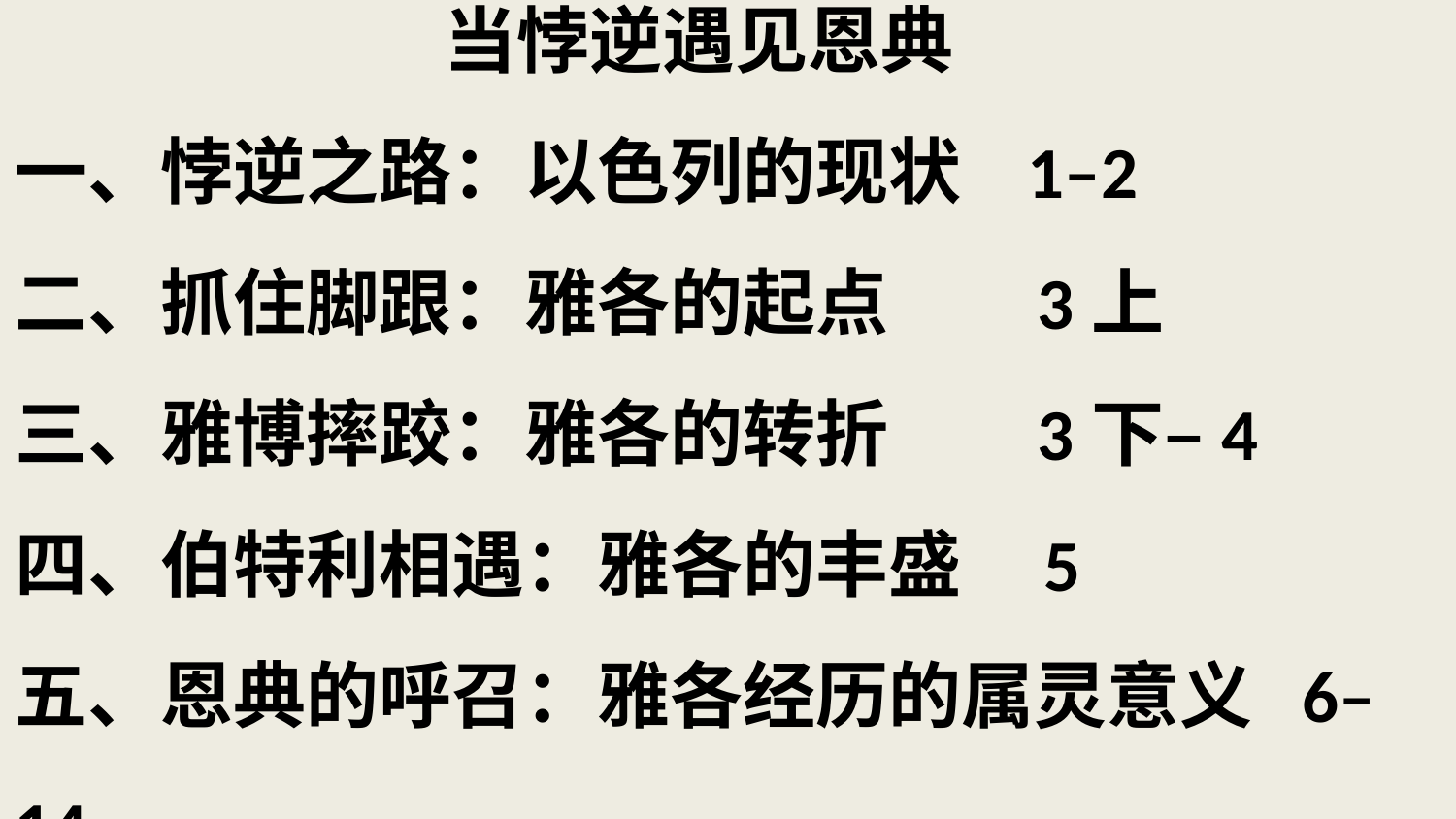

# 当悖逆遇见恩典 一、悖逆之路：以色列的现状   1–2 二、抓住脚跟：雅各的起点        3上 三、雅博摔跤：雅各的转折        3下–4 四、伯特利相遇：雅各的丰盛    5 五、恩典的呼召：雅各经历的属灵意义  6–14